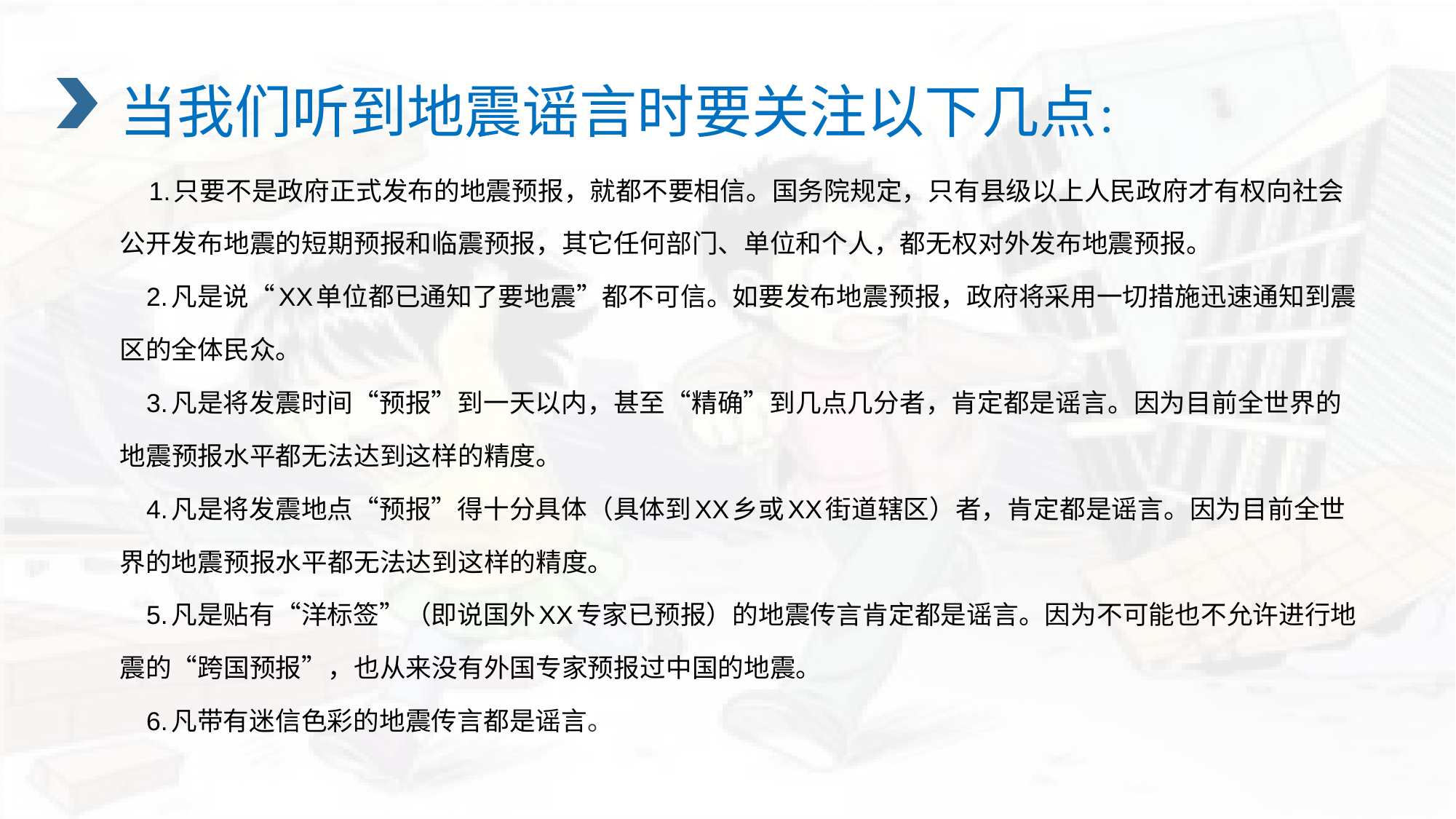

当我们听到地震谣言时要关注以下几点：
    1.只要不是政府正式发布的地震预报，就都不要相信。国务院规定，只有县级以上人民政府才有权向社会公开发布地震的短期预报和临震预报，其它任何部门、单位和个人，都无权对外发布地震预报。
    2.凡是说“XX单位都已通知了要地震”都不可信。如要发布地震预报，政府将采用一切措施迅速通知到震区的全体民众。
    3.凡是将发震时间“预报”到一天以内，甚至“精确”到几点几分者，肯定都是谣言。因为目前全世界的地震预报水平都无法达到这样的精度。
    4.凡是将发震地点“预报”得十分具体（具体到XX乡或XX街道辖区）者，肯定都是谣言。因为目前全世界的地震预报水平都无法达到这样的精度。
    5.凡是贴有“洋标签”（即说国外XX专家已预报）的地震传言肯定都是谣言。因为不可能也不允许进行地震的“跨国预报”，也从来没有外国专家预报过中国的地震。
    6.凡带有迷信色彩的地震传言都是谣言。